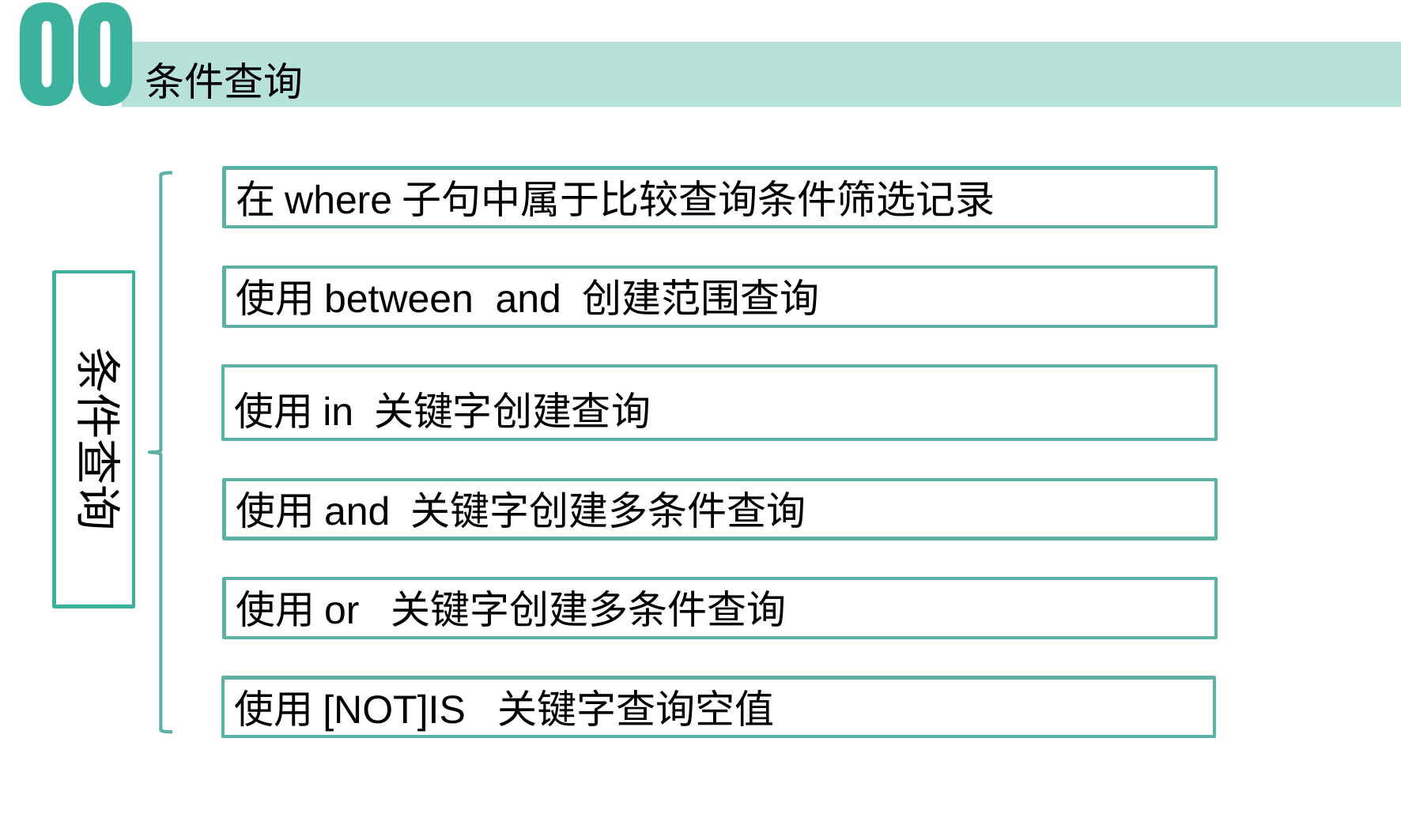

00

条件查询
在where子句中属于比较查询条件筛选记录

使用between  and 创建范围查询
条件查询

使用in 关键字创建查询
使用and 关键字创建多条件查询
使用or  关键字创建多条件查询

使用[NOT]IS  关键字查询空值